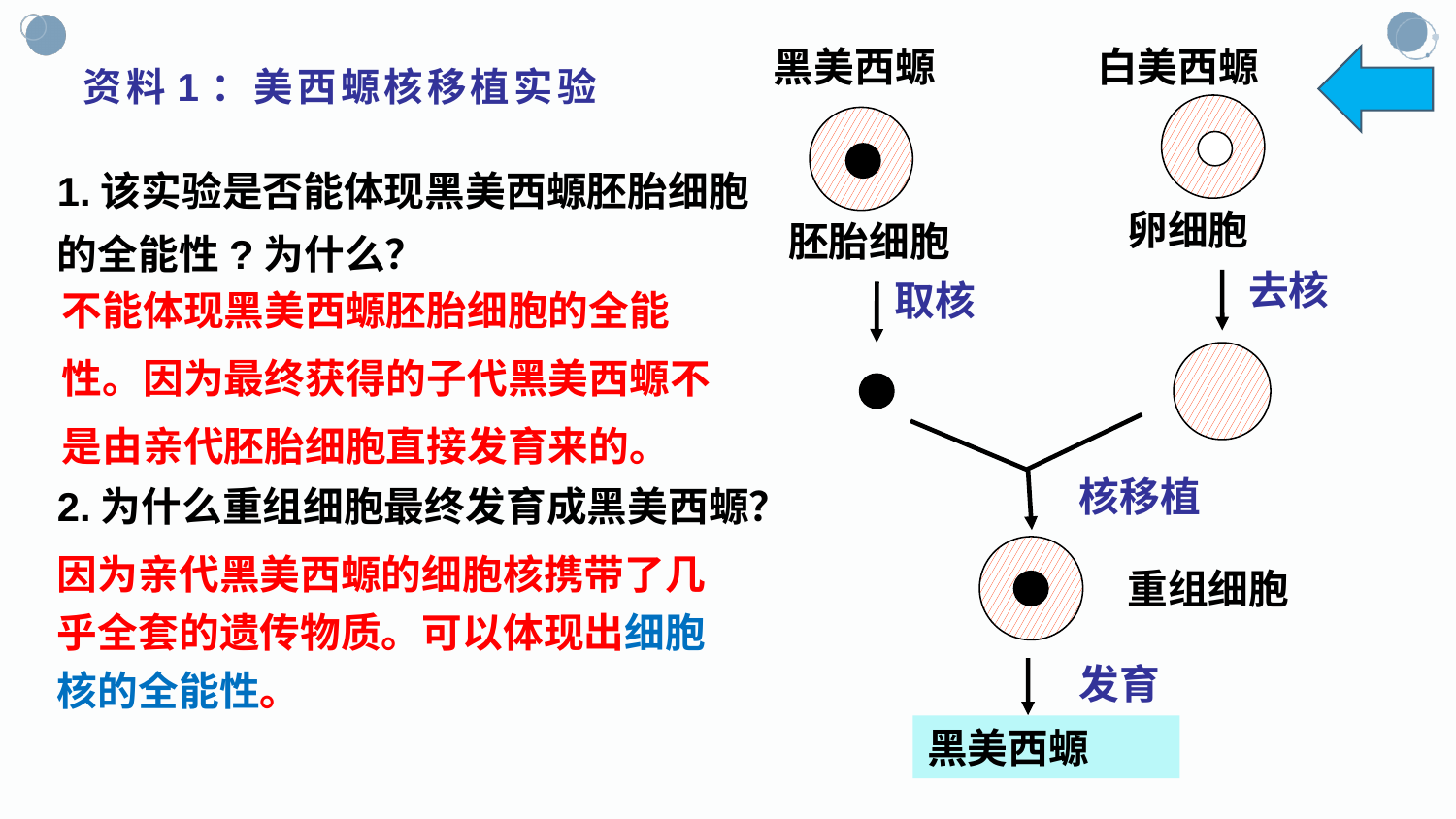

黑美西螈
白美西螈
# 资料1：美西螈核移植实验

1.该实验是否能体现黑美西螈胚胎细胞的全能性?为什么？

2.为什么重组细胞最终发育成黑美西螈？

卵细胞
胚胎细胞
去核
不能体现黑美西螈胚胎细胞的全能性。因为最终获得的子代黑美西螈不是由亲代胚胎细胞直接发育来的。
取核

核移植

因为亲代黑美西螈的细胞核携带了几乎全套的遗传物质。可以体现出细胞核的全能性。

重组细胞
发育

黑美西螈